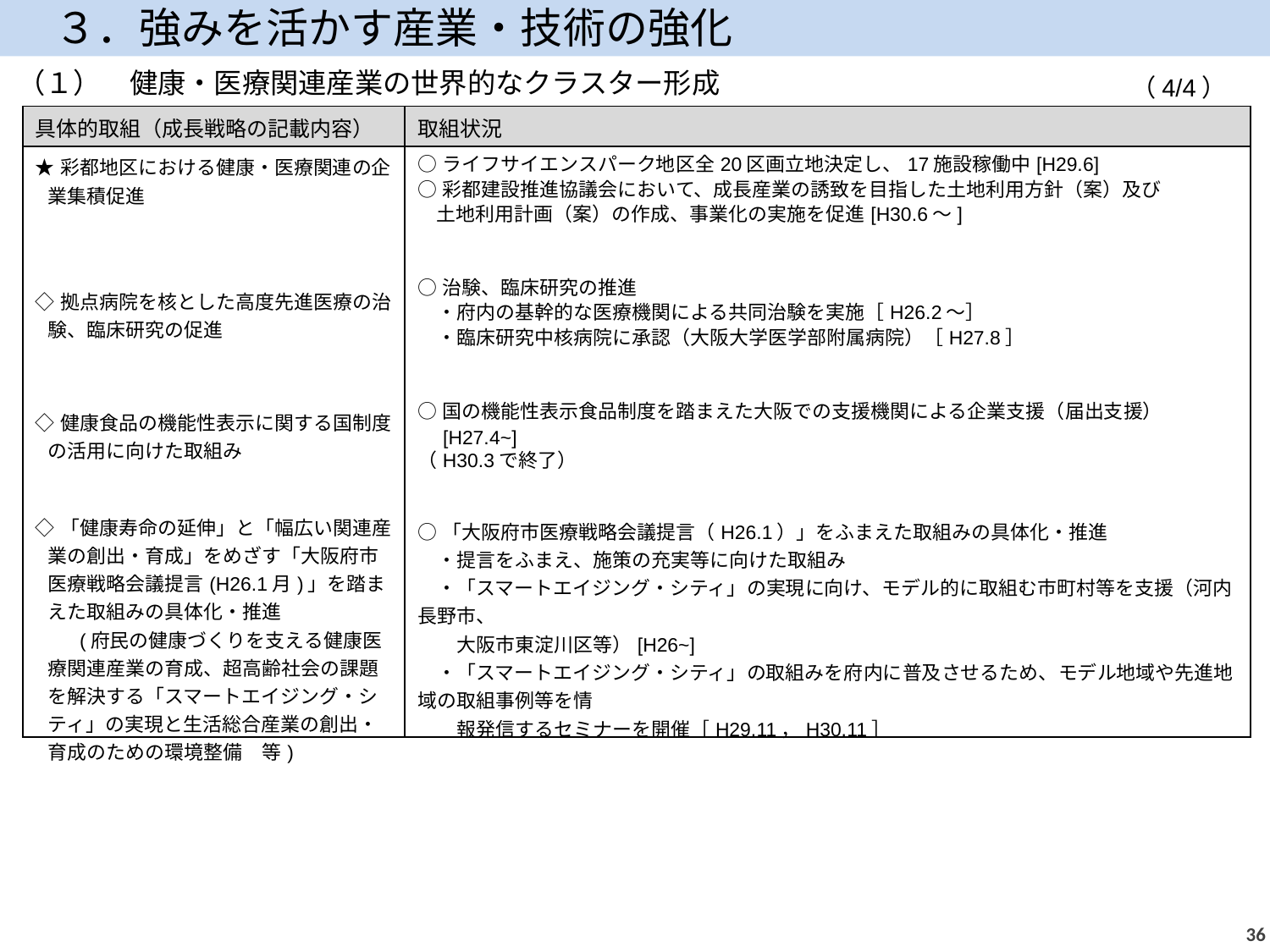

３．強みを活かす産業・技術の強化
（１）　健康・医療関連産業の世界的なクラスター形成
（4/4）
| 具体的取組（成長戦略の記載内容） | 取組状況 |
| --- | --- |
| ★彩都地区における健康・医療関連の企業集積促進 　 ◇拠点病院を核とした高度先進医療の治験、臨床研究の促進 ◇健康食品の機能性表示に関する国制度の活用に向けた取組み 　 ◇「健康寿命の延伸」と「幅広い関連産業の創出・育成」をめざす「大阪府市医療戦略会議提言(H26.1月)」を踏まえた取組みの具体化・推進 　　(府民の健康づくりを支える健康医療関連産業の育成、超高齢社会の課題を解決する「スマートエイジング・シティ」の実現と生活総合産業の創出・育成のための環境整備　等) | ○ライフサイエンスパーク地区全20区画立地決定し、17施設稼働中[H29.6] ○彩都建設推進協議会において、成長産業の誘致を目指した土地利用方針（案）及び 土地利用計画（案）の作成、事業化の実施を促進[H30.6～] ○治験、臨床研究の推進 　・府内の基幹的な医療機関による共同治験を実施［H26.2～］ 　・臨床研究中核病院に承認（大阪大学医学部附属病院）［H27.8］ ○国の機能性表示食品制度を踏まえた大阪での支援機関による企業支援（届出支援）[H27.4~] （H30.3で終了） ○「大阪府市医療戦略会議提言（H26.1）」をふまえた取組みの具体化・推進 　・提言をふまえ、施策の充実等に向けた取組み 　・「スマートエイジング・シティ」の実現に向け、モデル的に取組む市町村等を支援（河内長野市、　 　　大阪市東淀川区等）[H26~] 　・「スマートエイジング・シティ」の取組みを府内に普及させるため、モデル地域や先進地域の取組事例等を情　 　　報発信するセミナーを開催［H29.11，H30.11］ |
36